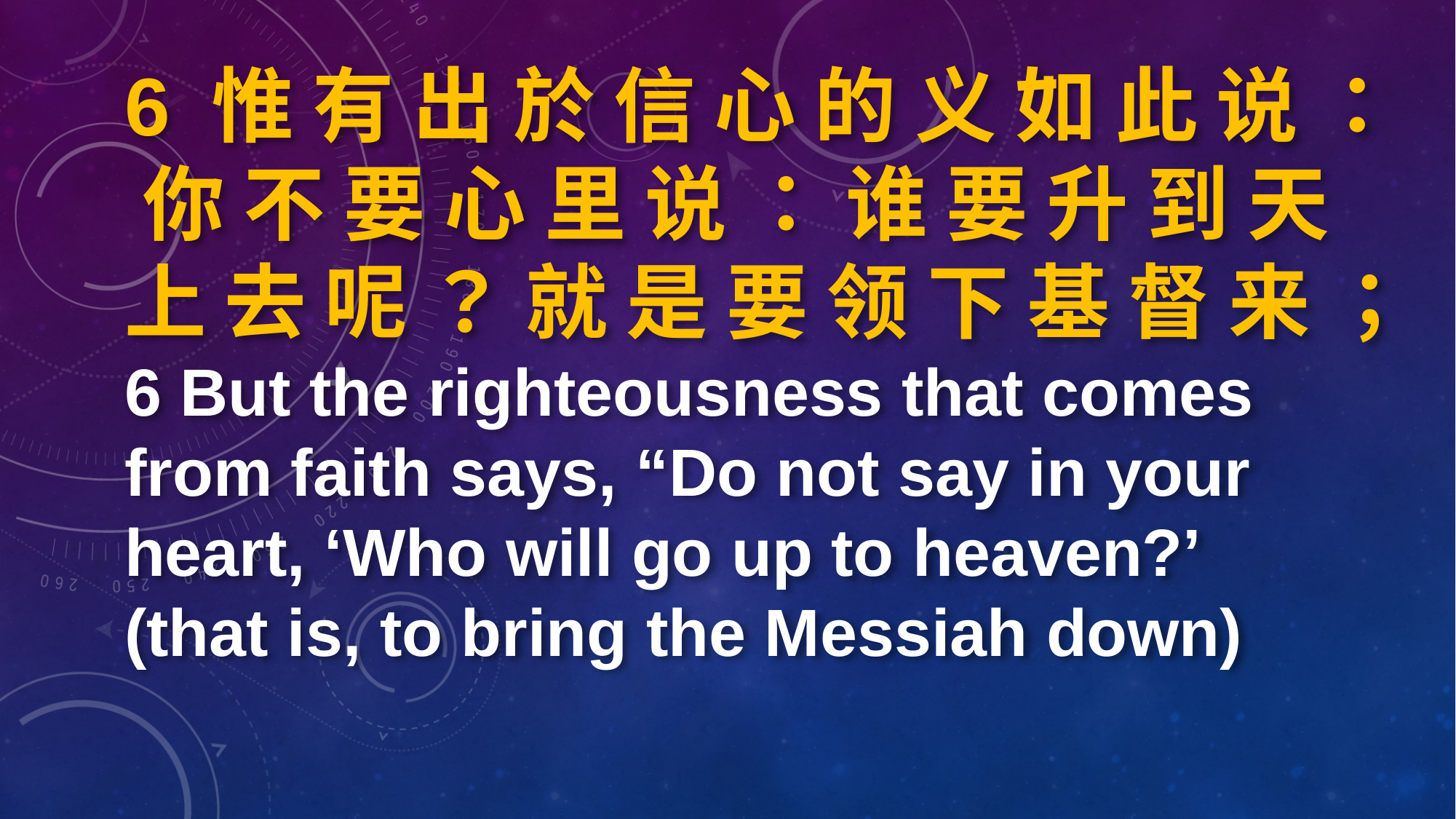

6 惟 有 出 於 信 心 的 义 如 此 说 ： 你 不 要 心 里 说 ： 谁 要 升 到 天 上 去 呢 ？ 就 是 要 领 下 基 督 来 ；6 But the righteousness that comes from faith says, “Do not say in your heart, ‘Who will go up to heaven?’ (that is, to bring the Messiah down)